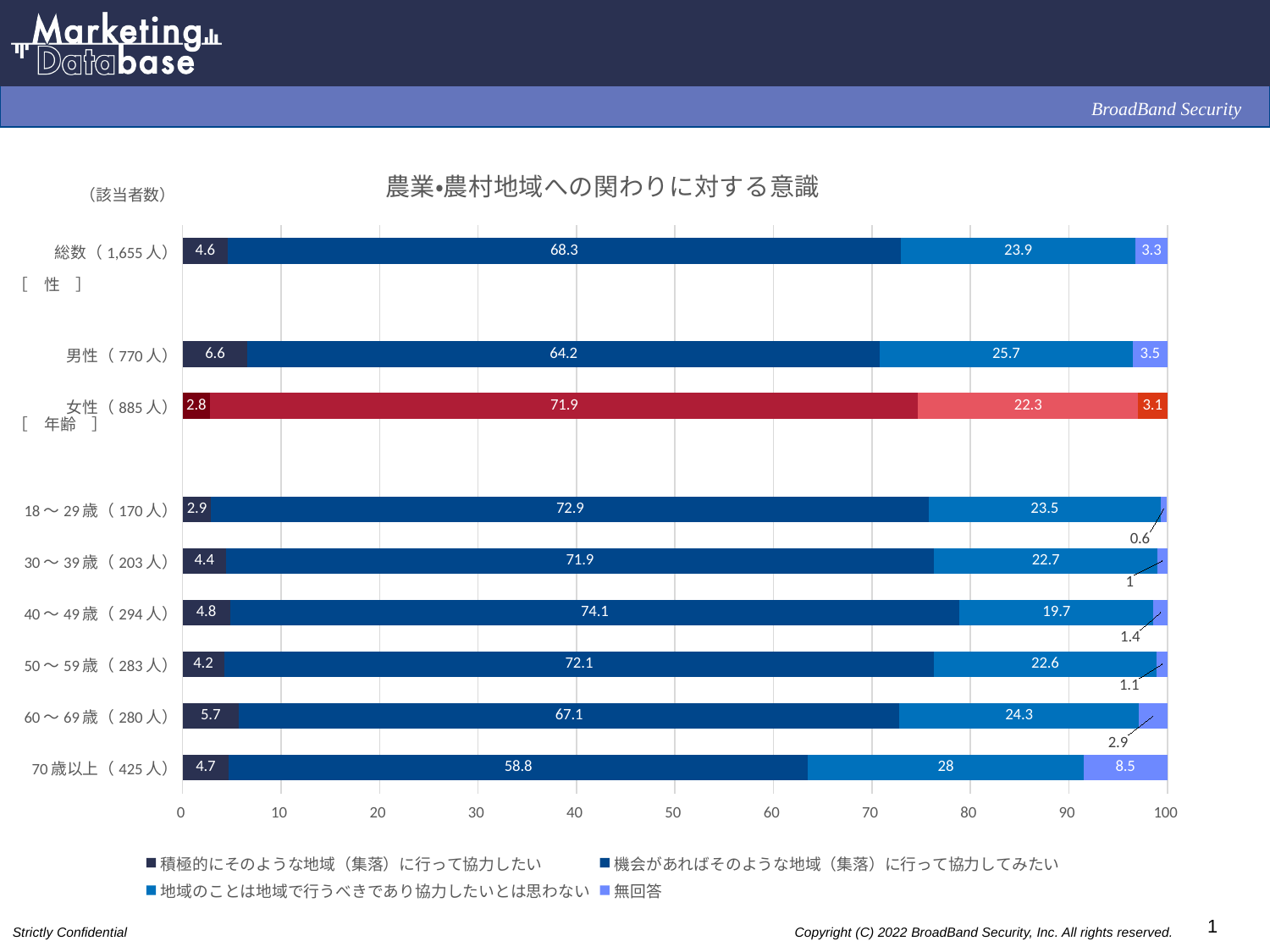

### Chart: 農業・農村地域への関わりに対する意識

| Category | 積極的にそのような地域（集落）に行って協力したい | 機会があればそのような地域（集落）に行って協力してみたい | 地域のことは地域で行うべきであり協力したいとは思わない | 無回答 |
|---|---|---|---|---|
| 総数（1,655人） | 4.6 | 68.3 | 23.9 | 3.3 |
|  | None | None | None | None |
| 男性（770人） | 6.6 | 64.2 | 25.7 | 3.5 |
| 女性（885人） | 2.8 | 71.9 | 22.3 | 3.1 |
|  | None | None | None | None |
| 18～29歳（170人） | 2.9 | 72.9 | 23.5 | 0.6 |
| 30～39歳（203人） | 4.4 | 71.9 | 22.7 | 1.0 |
| 40～49歳（294人） | 4.8 | 74.1 | 19.7 | 1.4 |
| 50～59歳（283人） | 4.2 | 72.1 | 22.6 | 1.1 |
| 60～69歳（280人） | 5.7 | 67.1 | 24.3 | 2.9 |
| 70歳以上（425人） | 4.7 | 58.8 | 28.0 | 8.5 |